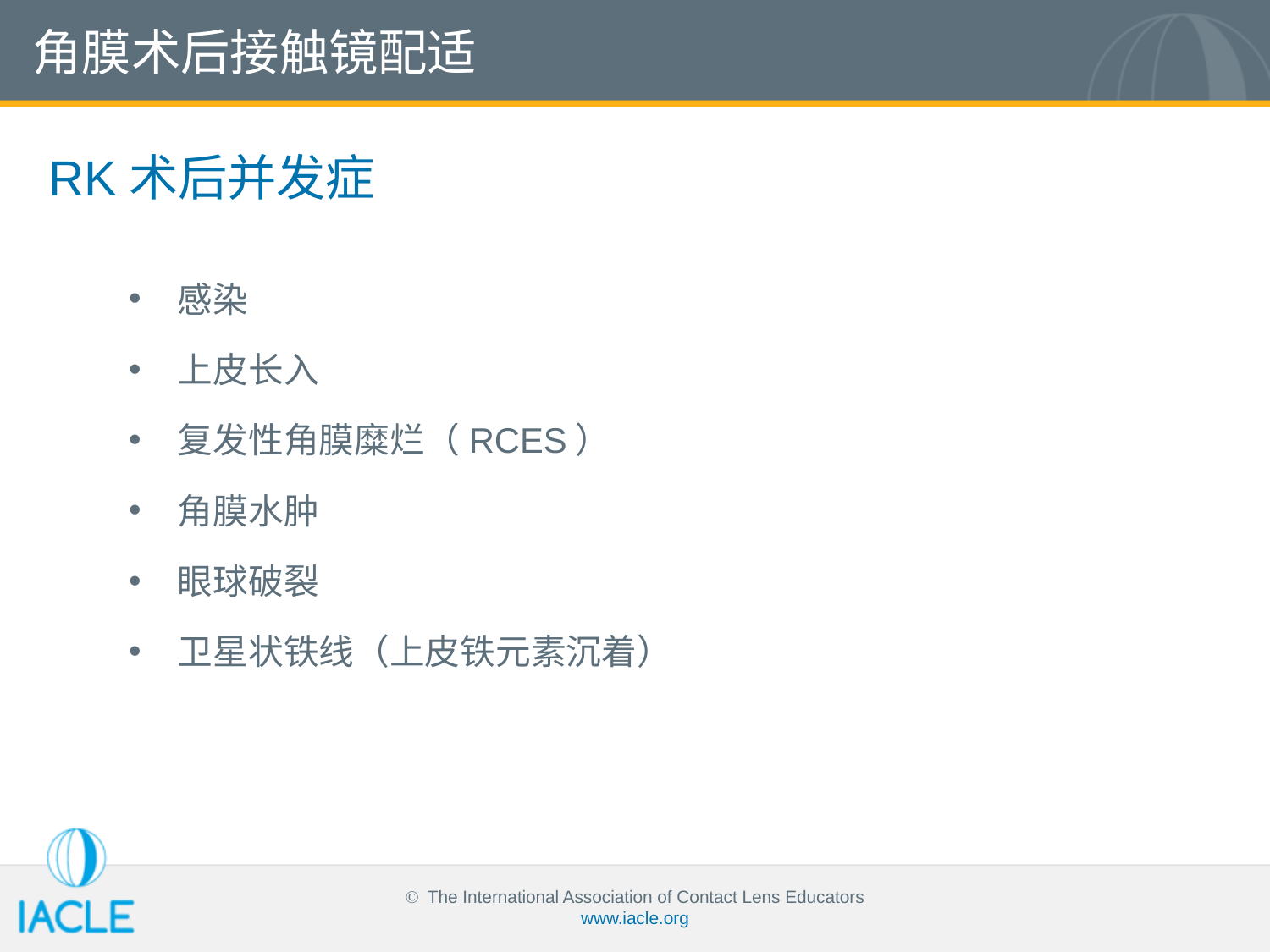

角膜术后接触镜配适
RK术后并发症
感染
上皮长入
复发性角膜糜烂（RCES）
角膜水肿
眼球破裂
卫星状铁线（上皮铁元素沉着）